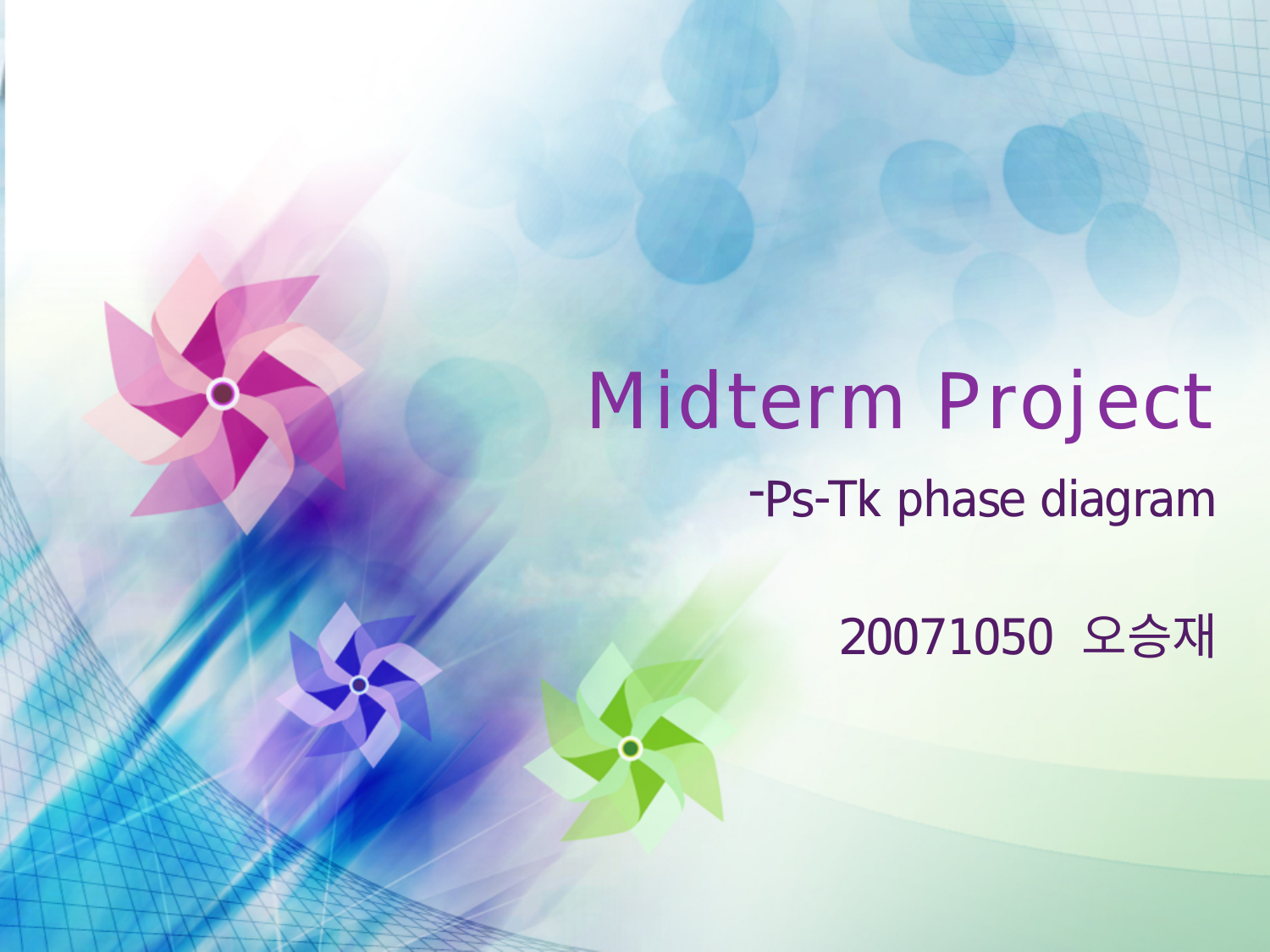

# Midterm Project
Ps-Tk phase diagram

20071050 오승재